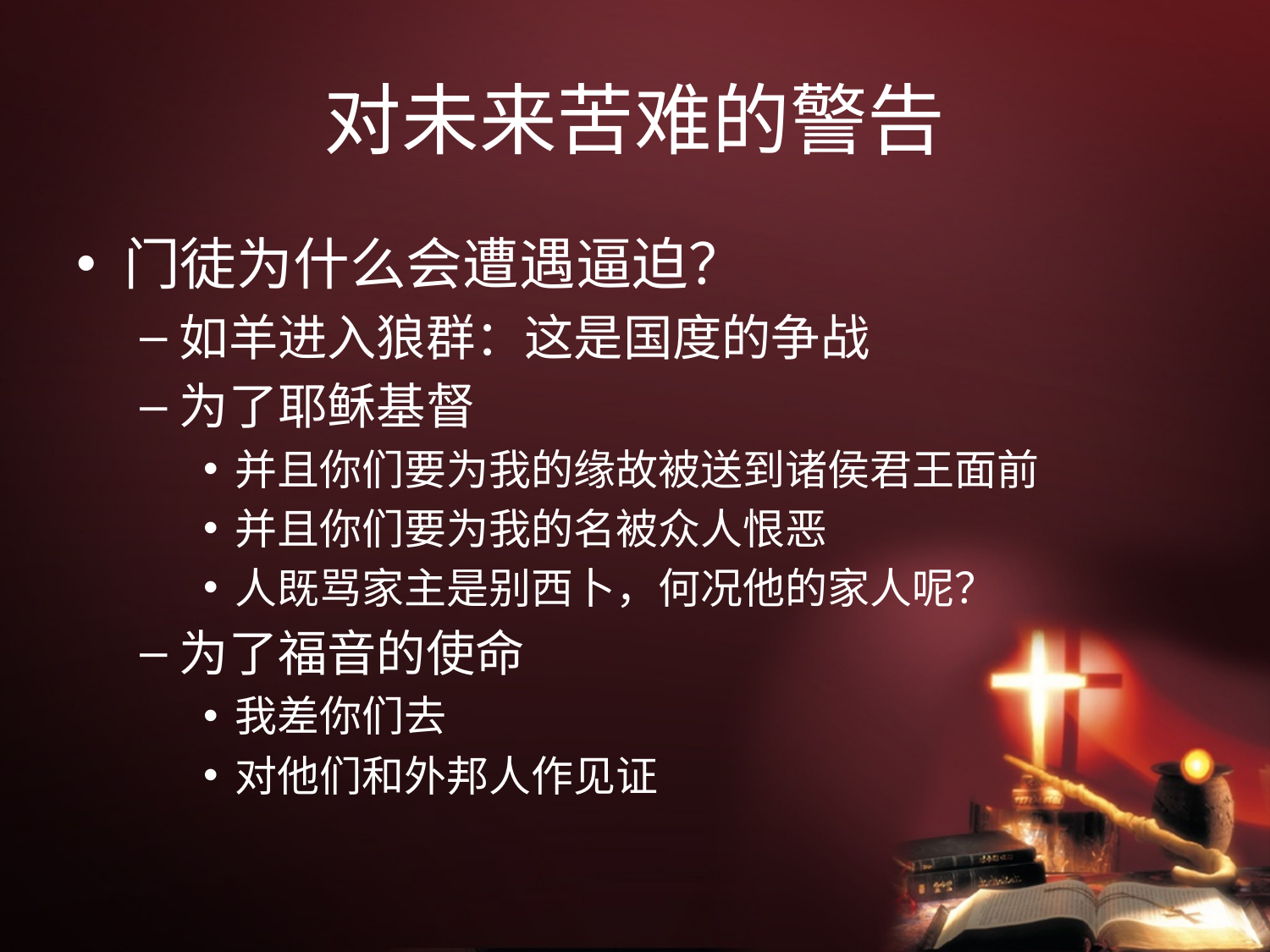

# 对未来苦难的警告
门徒为什么会遭遇逼迫？
如羊进入狼群：这是国度的争战
为了耶稣基督
并且你们要为我的缘故被送到诸侯君王面前
并且你们要为我的名被众人恨恶
人既骂家主是别西卜，何况他的家人呢？
为了福音的使命
我差你们去
对他们和外邦人作见证